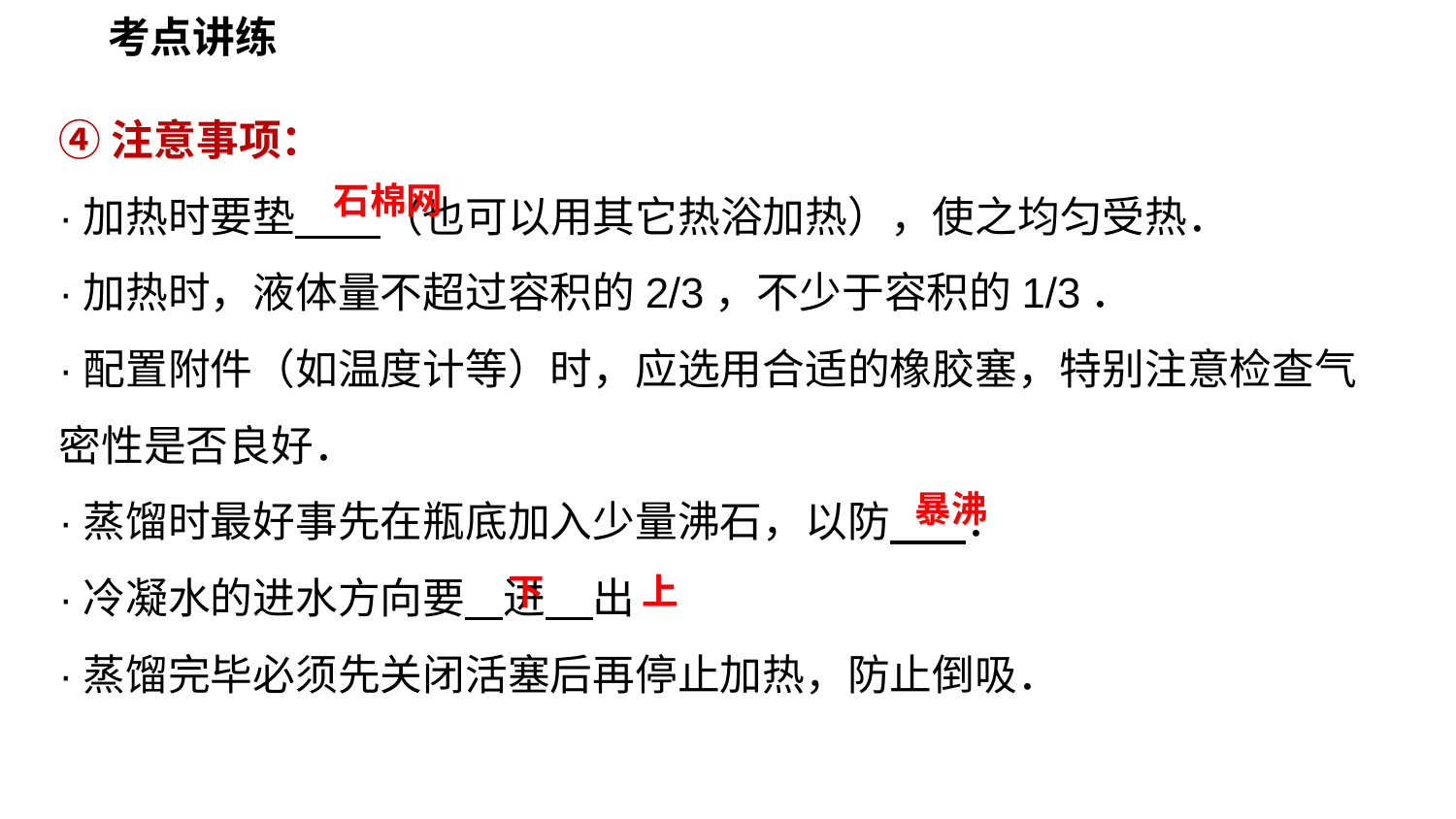

考点讲练
④注意事项：
·加热时要垫         （也可以用其它热浴加热），使之均匀受热．
·加热时，液体量不超过容积的2/3，不少于容积的1/3．
·配置附件（如温度计等）时，应选用合适的橡胶塞，特别注意检查气密性是否良好．
·蒸馏时最好事先在瓶底加入少量沸石，以防        ．
·冷凝水的进水方向要    进     出
·蒸馏完毕必须先关闭活塞后再停止加热，防止倒吸．
石棉网
暴沸
下
上